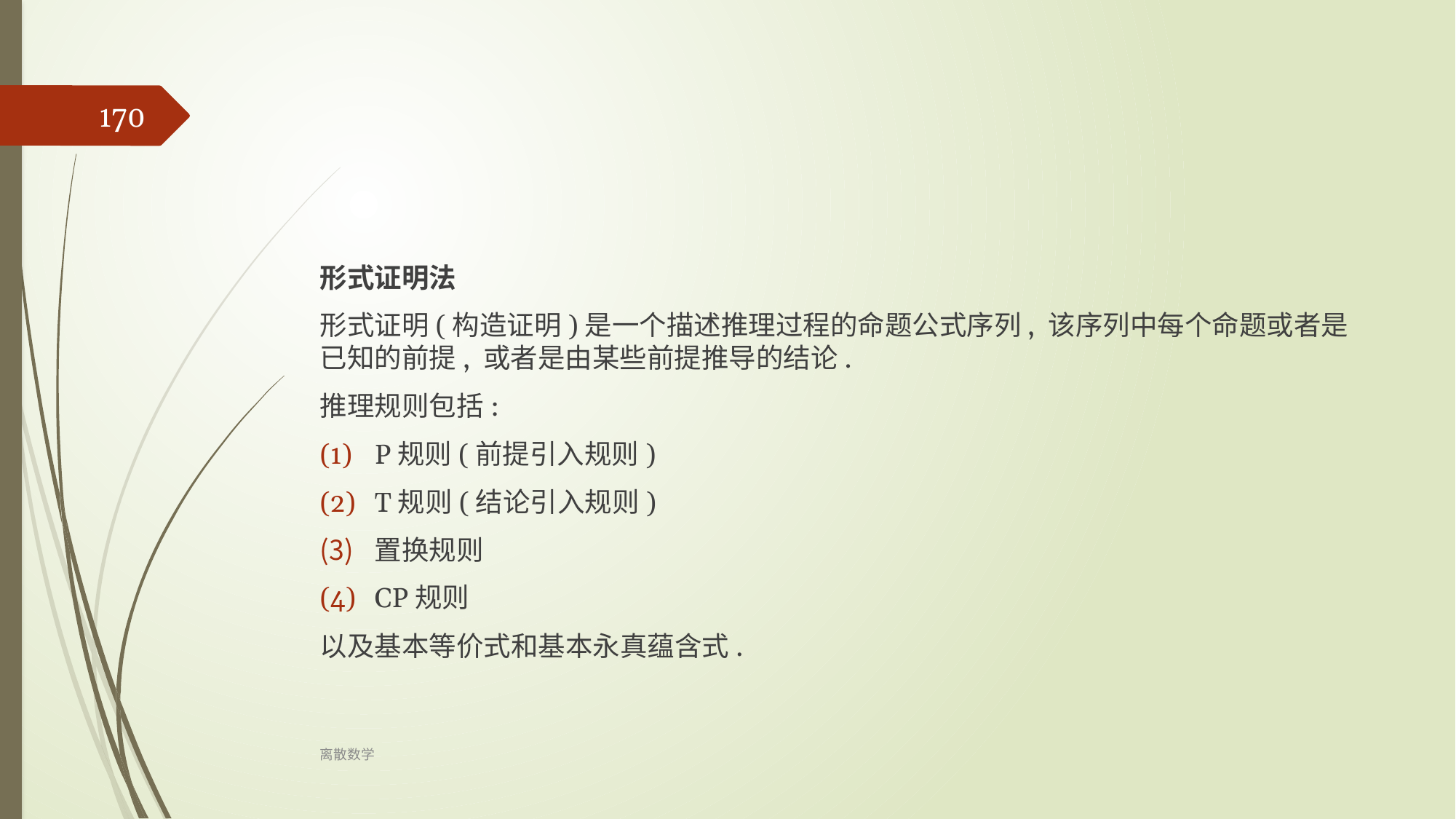

170
形式证明法
形式证明(构造证明)是一个描述推理过程的命题公式序列, 该序列中每个命题或者是已知的前提, 或者是由某些前提推导的结论.
推理规则包括:
P规则(前提引入规则)
T规则(结论引入规则)
置换规则
CP规则
以及基本等价式和基本永真蕴含式.
离散数学